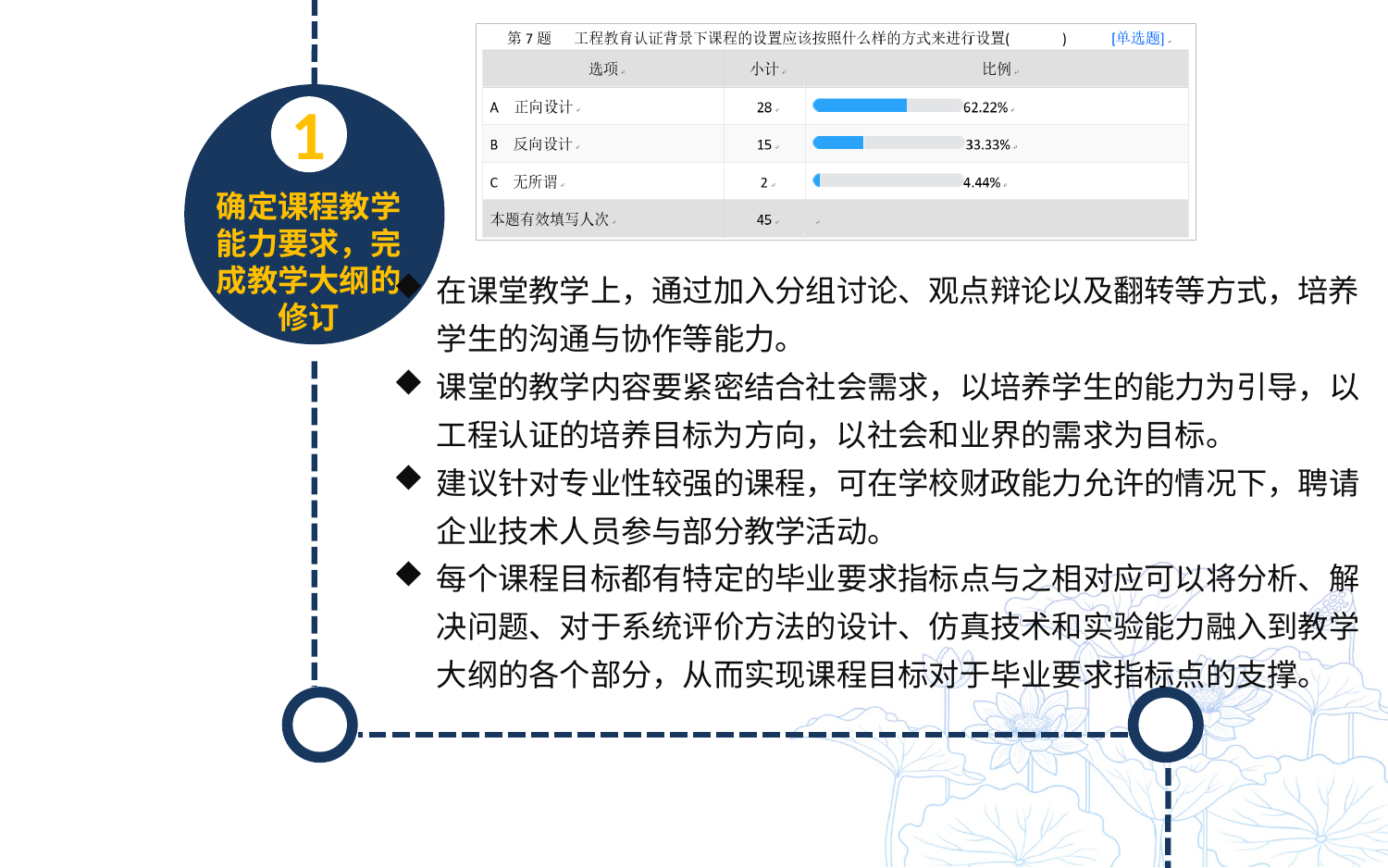

1

确定课程教学能力要求，完成教学大纲的修订
在课堂教学上，通过加入分组讨论、观点辩论以及翻转等方式，培养学生的沟通与协作等能力。
课堂的教学内容要紧密结合社会需求，以培养学生的能力为引导，以工程认证的培养目标为方向，以社会和业界的需求为目标。
建议针对专业性较强的课程，可在学校财政能力允许的情况下，聘请企业技术人员参与部分教学活动。
每个课程目标都有特定的毕业要求指标点与之相对应可以将分析、解决问题、对于系统评价方法的设计、仿真技术和实验能力融入到教学大纲的各个部分，从而实现课程目标对于毕业要求指标点的支撑。